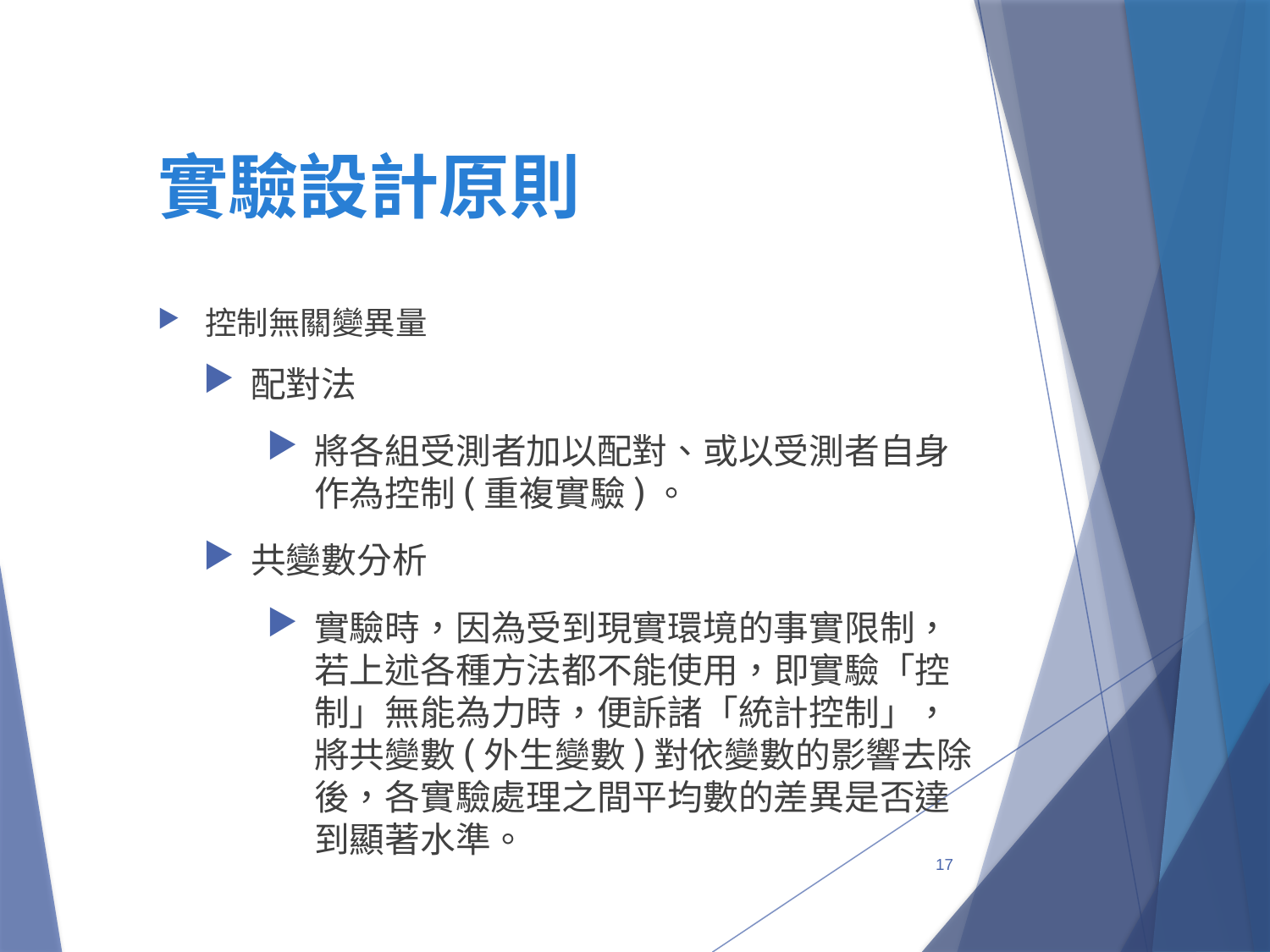

# 實驗設計原則
控制無關變異量
配對法
將各組受測者加以配對、或以受測者自身作為控制(重複實驗)。
共變數分析
實驗時，因為受到現實環境的事實限制，若上述各種方法都不能使用，即實驗「控制」無能為力時，便訴諸「統計控制」，將共變數(外生變數)對依變數的影響去除後，各實驗處理之間平均數的差異是否達到顯著水準。
17